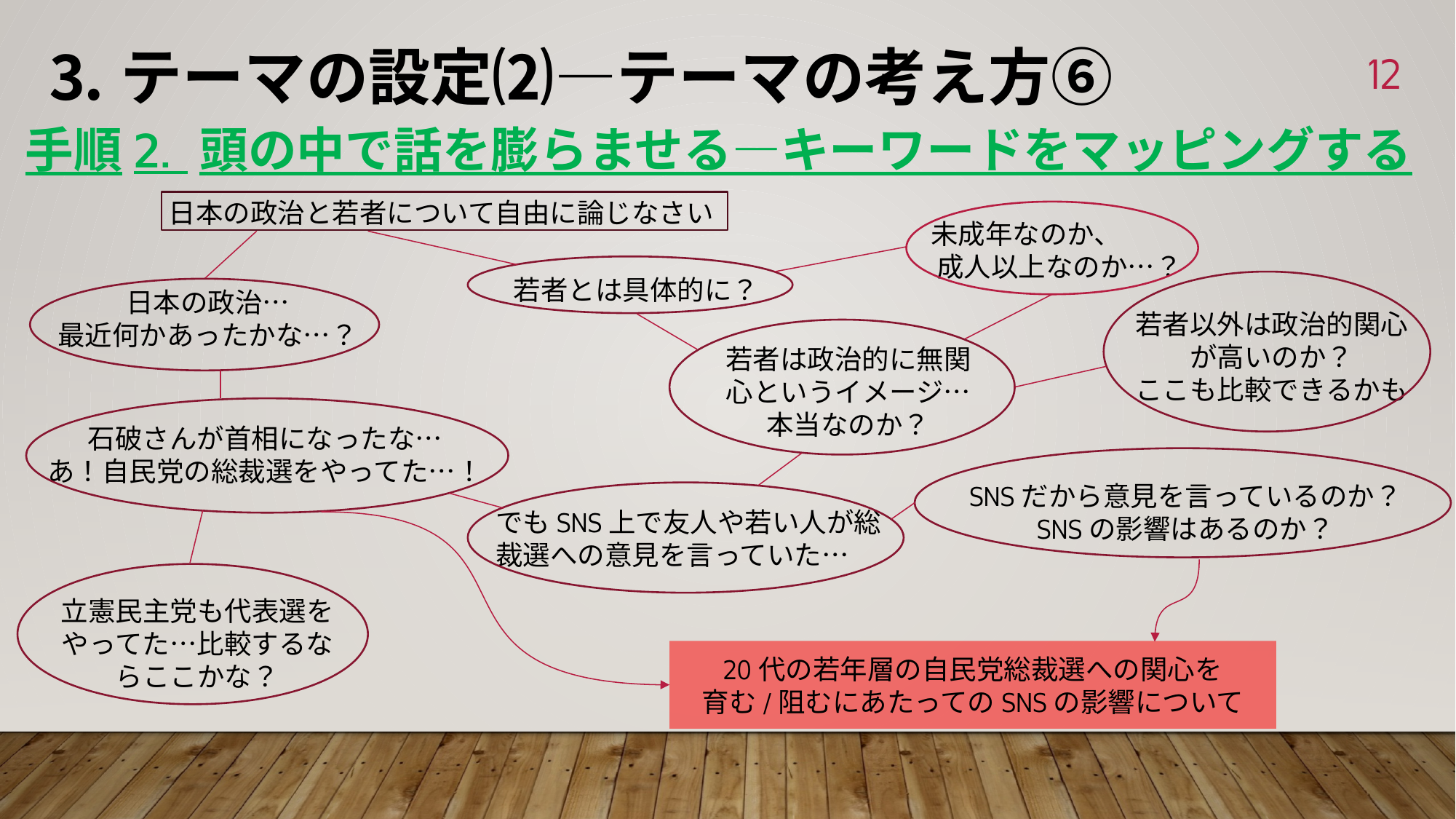

⒊テーマの設定⑵—テーマの考え方⑥
12
手順2. 頭の中で話を膨らませる—キーワードをマッピングする
日本の政治と若者について自由に論じなさい

未成年なのか、
成人以上なのか…？

若者とは具体的に？

若者以外は政治的関心が高いのか？
ここも比較できるかも

日本の政治…
最近何かあったかな…？

若者は政治的に無関心というイメージ…本当なのか？

石破さんが首相になったな…
あ！自民党の総裁選をやってた…！

SNSだから意見を言っているのか？
SNSの影響はあるのか？

でもSNS上で友人や若い人が総裁選への意見を言っていた…

立憲民主党も代表選をやってた…比較するならここかな？
20代の若年層の自民党総裁選への関心を
育む/阻むにあたってのSNSの影響について